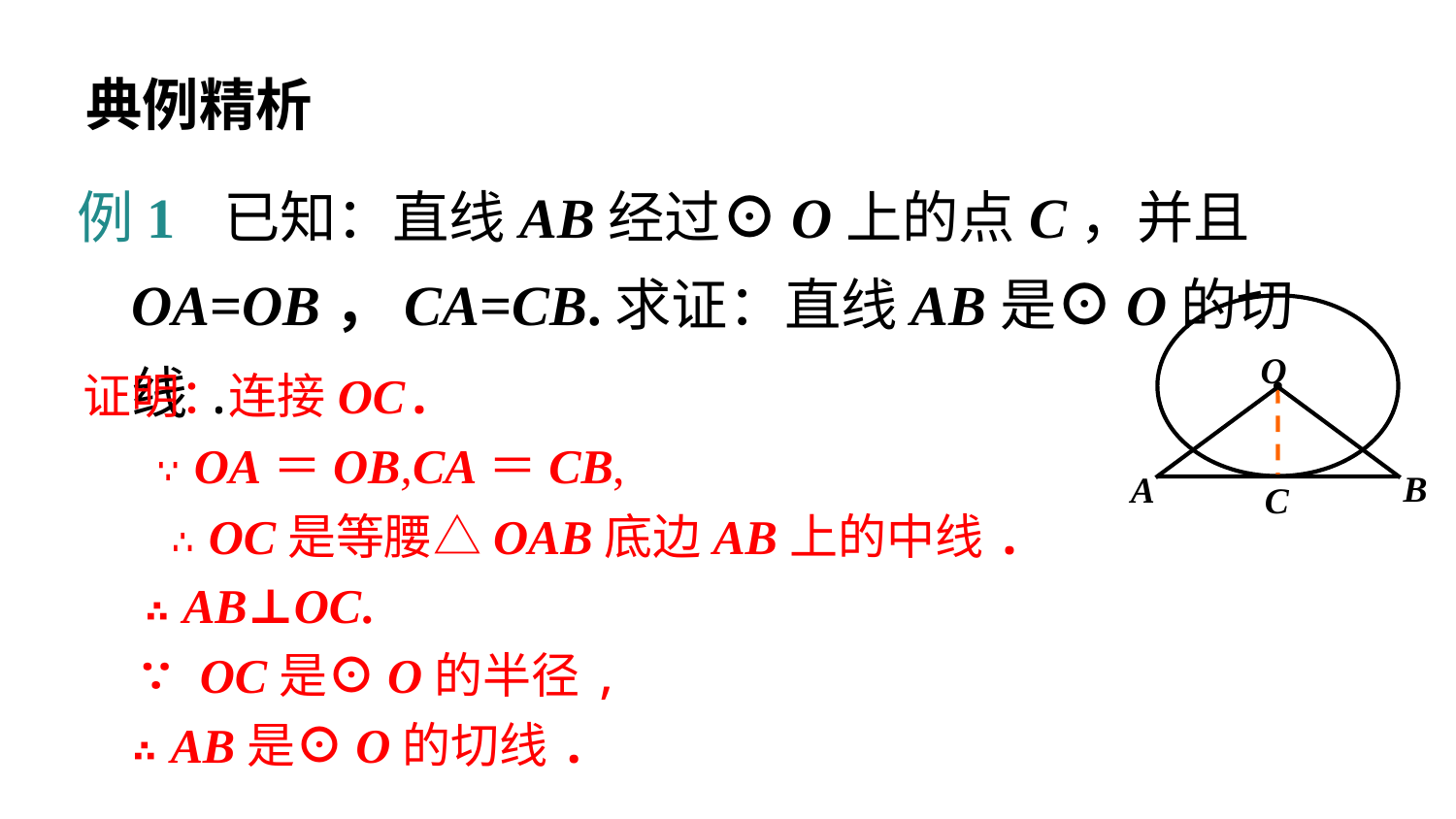

典例精析
例1 已知：直线AB经过⊙O上的点C，并且OA=OB，CA=CB.求证：直线AB是⊙O的切线.

证明：连接OC.
      ∵ OA＝OB,CA＝CB,
   ∴ OC是等腰△OAB底边AB上的中线.
     ∴ AB⊥OC.
  ∵ OC是⊙O的半径,
    ∴ AB是⊙O的切线.
O

B
A

C